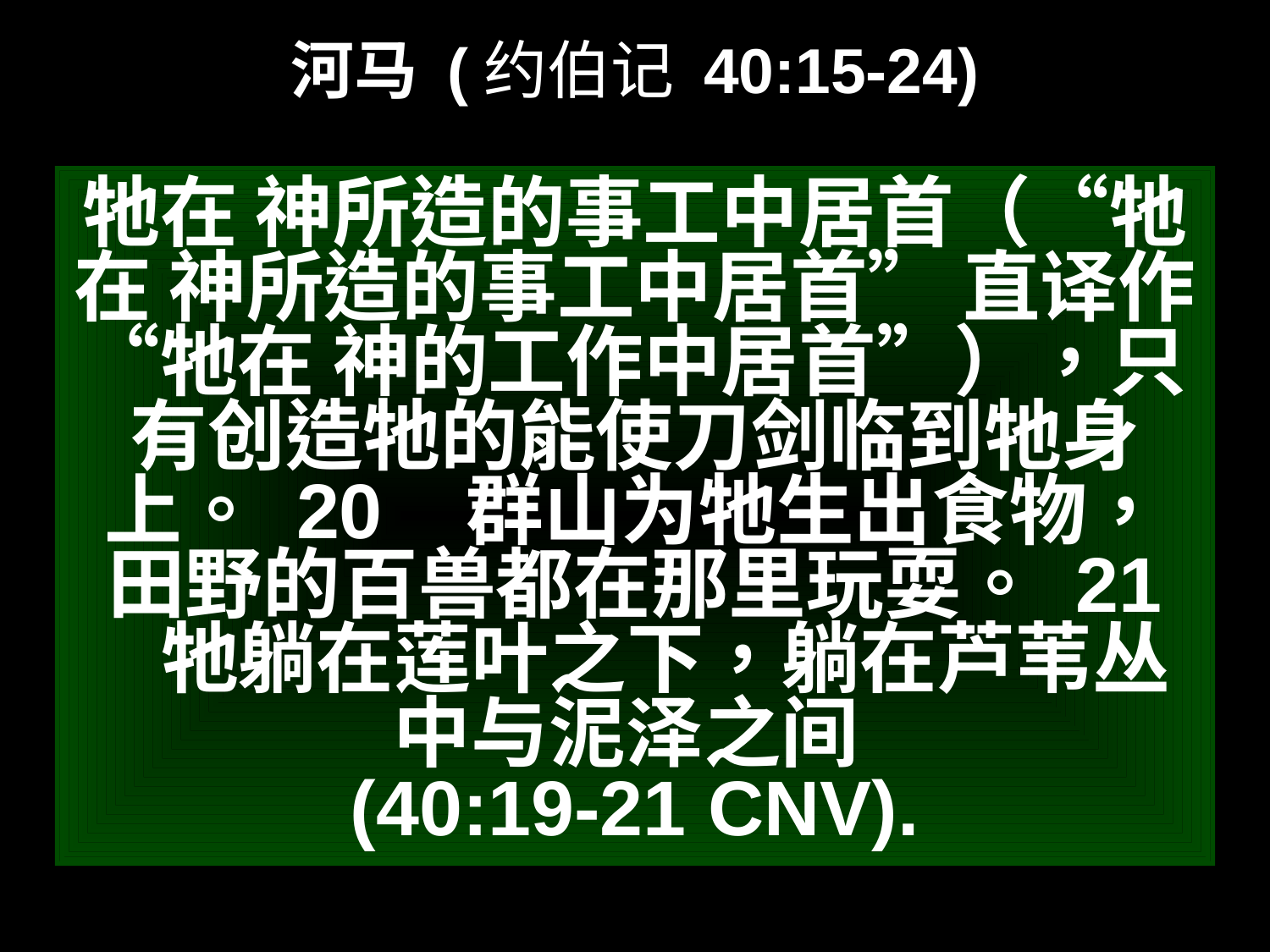

# 河马 (约伯记 40:15-24)

牠在 神所造的事工中居首（“牠在 神所造的事工中居首” 直译作“牠在 神的工作中居首”），只有创造牠的能使刀剑临到牠身上。 20   群山为牠生出食物，田野的百兽都在那里玩耍。 21   牠躺在莲叶之下，躺在芦苇丛中与泥泽之间
(40:19-21 CNV).